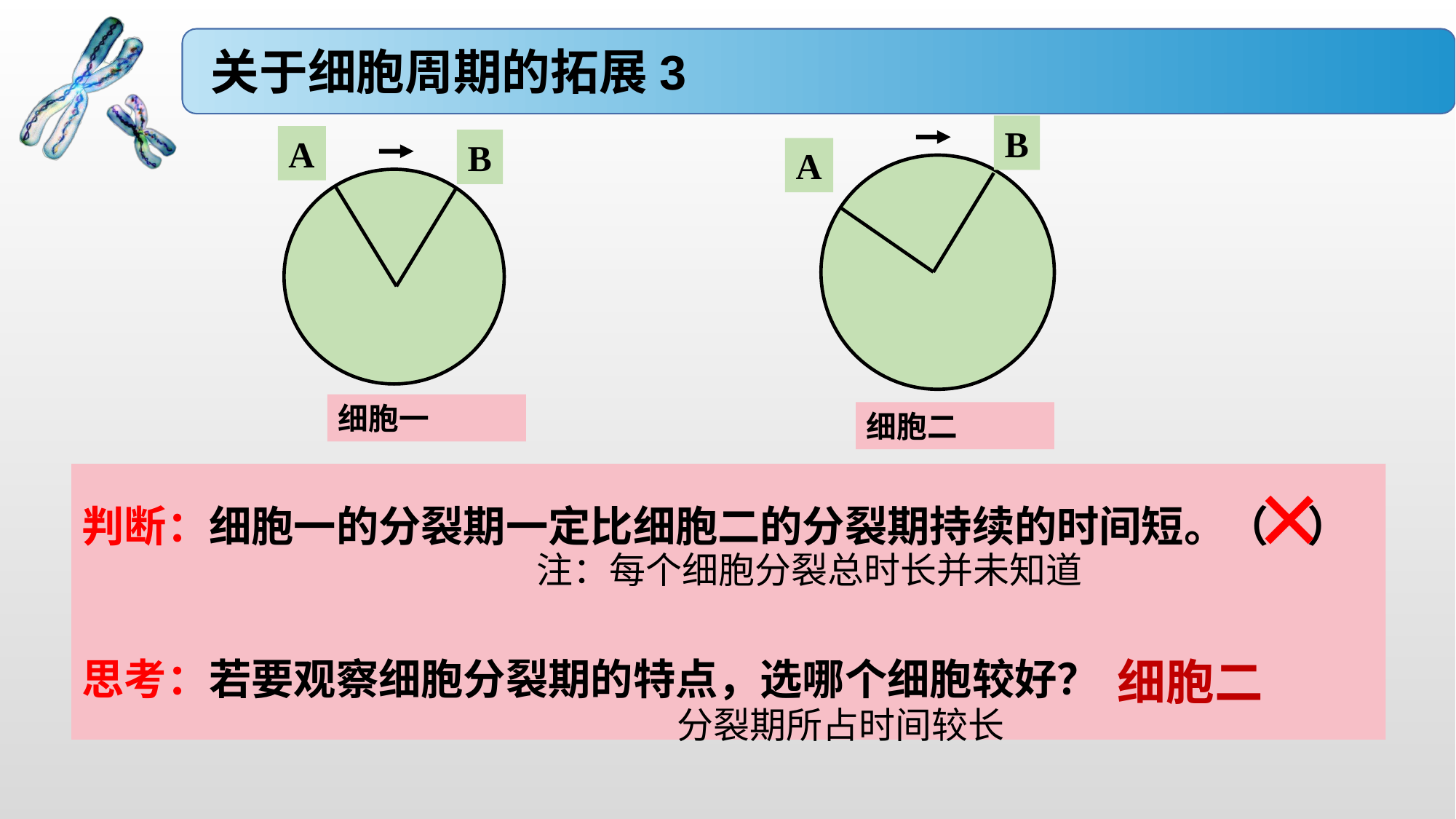

关于细胞周期的拓展3
B

A

细胞二
B
A

细胞一
判断：细胞一的分裂期一定比细胞二的分裂期持续的时间短。（    ）

思考：若要观察细胞分裂期的特点，选哪个细胞较好？
×
注：每个细胞分裂总时长并未知道
细胞二
分裂期所占时间较长